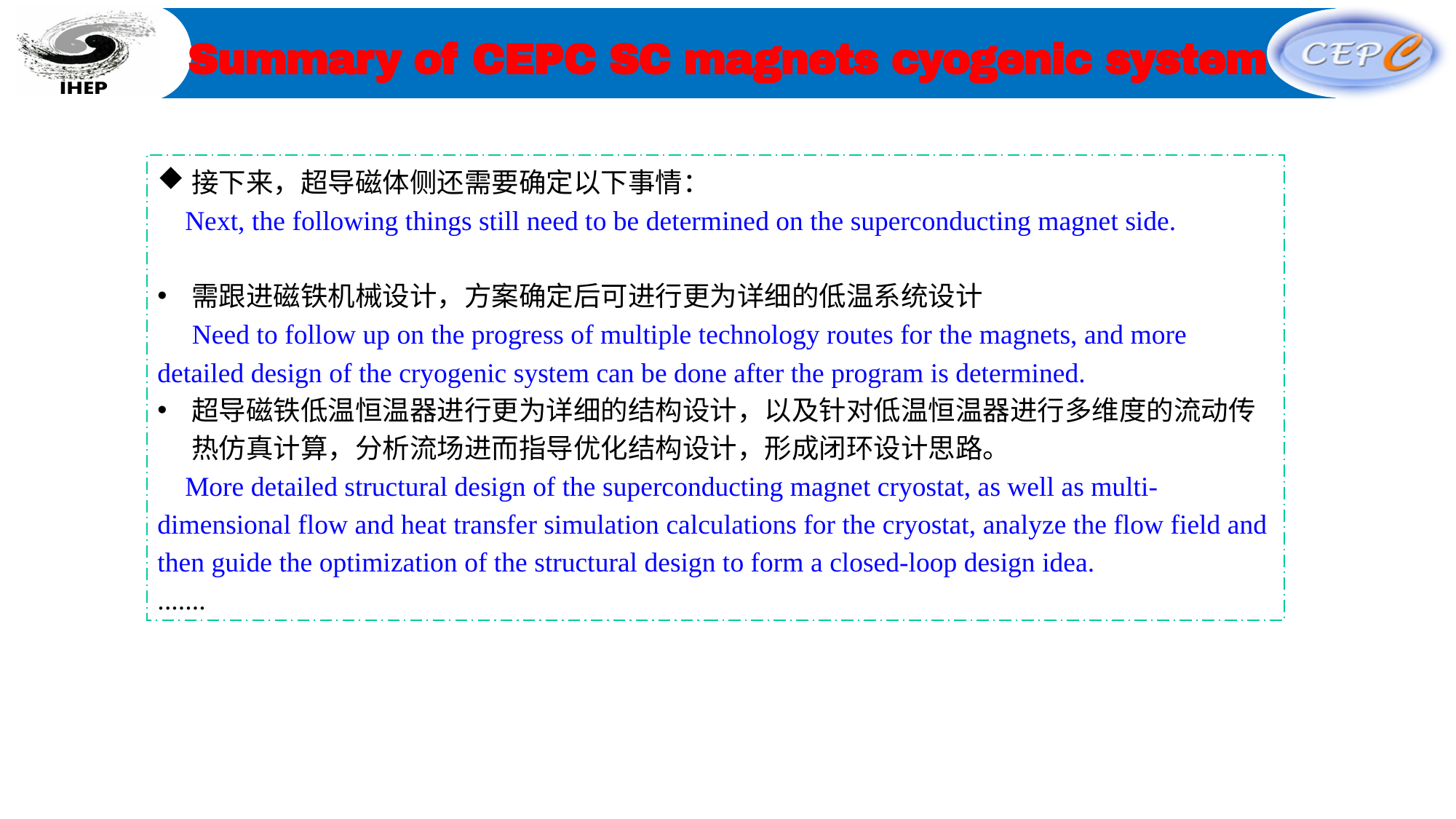

Summary of CEPC SC magnets cyogenic system
接下来，超导磁体侧还需要确定以下事情：
    Next, the following things still need to be determined on the superconducting magnet side.

需跟进磁铁机械设计，方案确定后可进行更为详细的低温系统设计
     Need to follow up on the progress of multiple technology routes for the magnets, and more detailed design of the cryogenic system can be done after the program is determined.
超导磁铁低温恒温器进行更为详细的结构设计，以及针对低温恒温器进行多维度的流动传热仿真计算，分析流场进而指导优化结构设计，形成闭环设计思路。
    More detailed structural design of the superconducting magnet cryostat, as well as multi-dimensional flow and heat transfer simulation calculations for the cryostat, analyze the flow field and then guide the optimization of the structural design to form a closed-loop design idea.
.......
加速器中心低温组